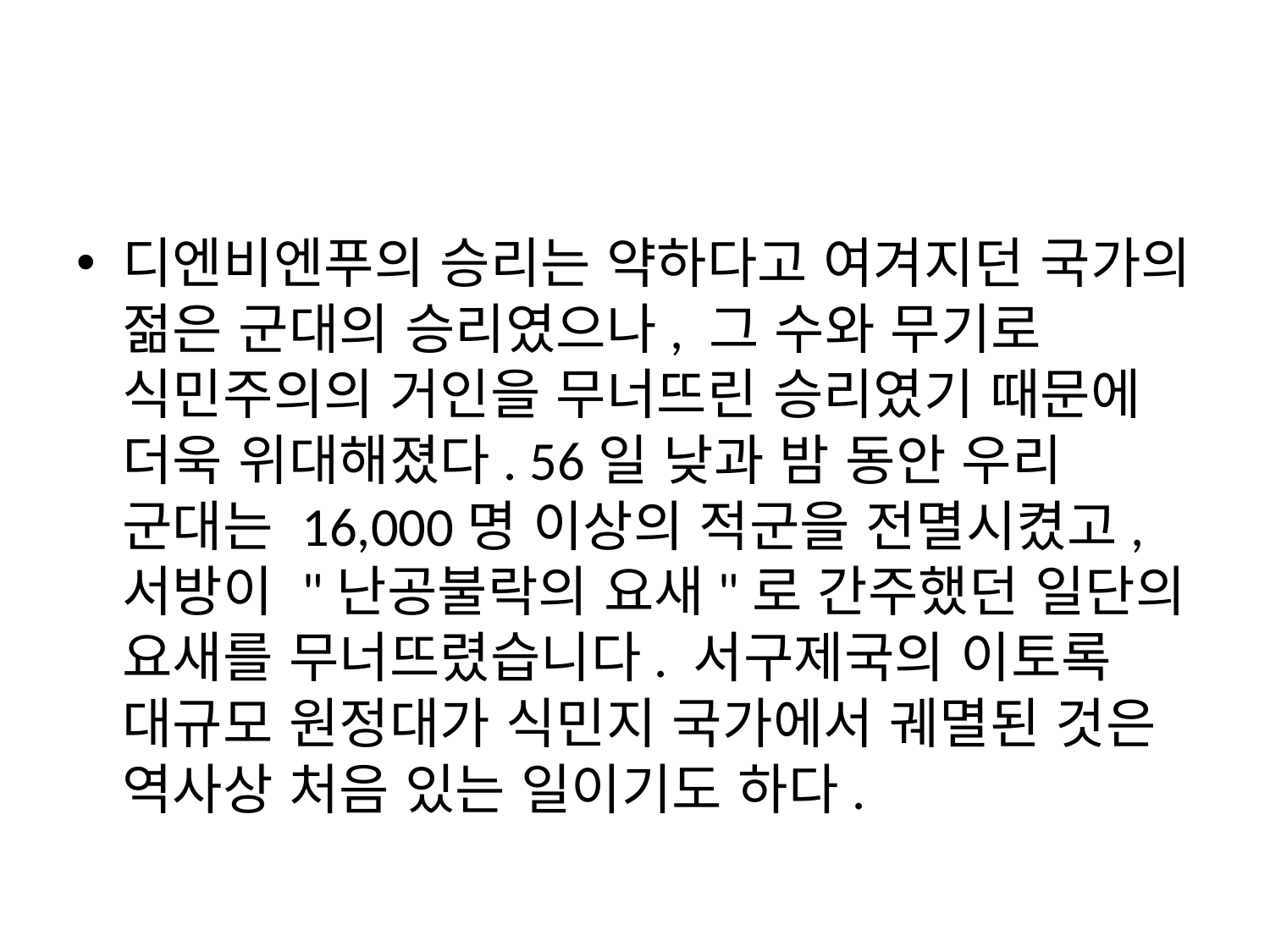

디엔비엔푸의 승리는 약하다고 여겨지던 국가의 젊은 군대의 승리였으나, 그 수와 무기로 식민주의의 거인을 무너뜨린 승리였기 때문에 더욱 위대해졌다. 56일 낮과 밤 동안 우리 군대는 16,000명 이상의 적군을 전멸시켰고, 서방이 "난공불락의 요새"로 간주했던 일단의 요새를 무너뜨렸습니다. 서구제국의 이토록 대규모 원정대가 식민지 국가에서 궤멸된 것은 역사상 처음 있는 일이기도 하다.